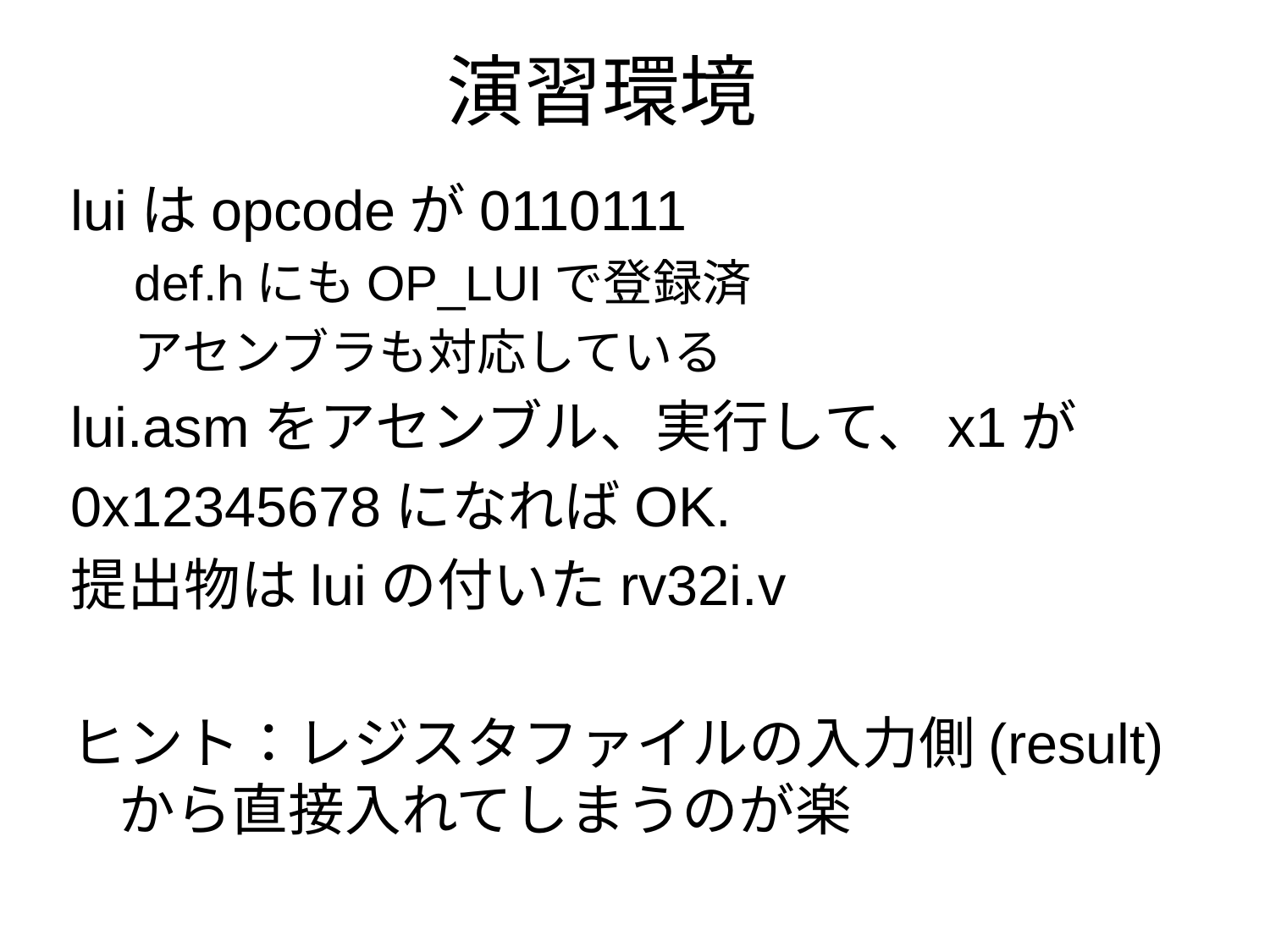

# 演習環境
luiはopcodeが0110111
def.hにもOP_LUIで登録済
アセンブラも対応している
lui.asmをアセンブル、実行して、x1が
0x12345678になればOK.
提出物はluiの付いたrv32i.v

ヒント：レジスタファイルの入力側(result)から直接入れてしまうのが楽